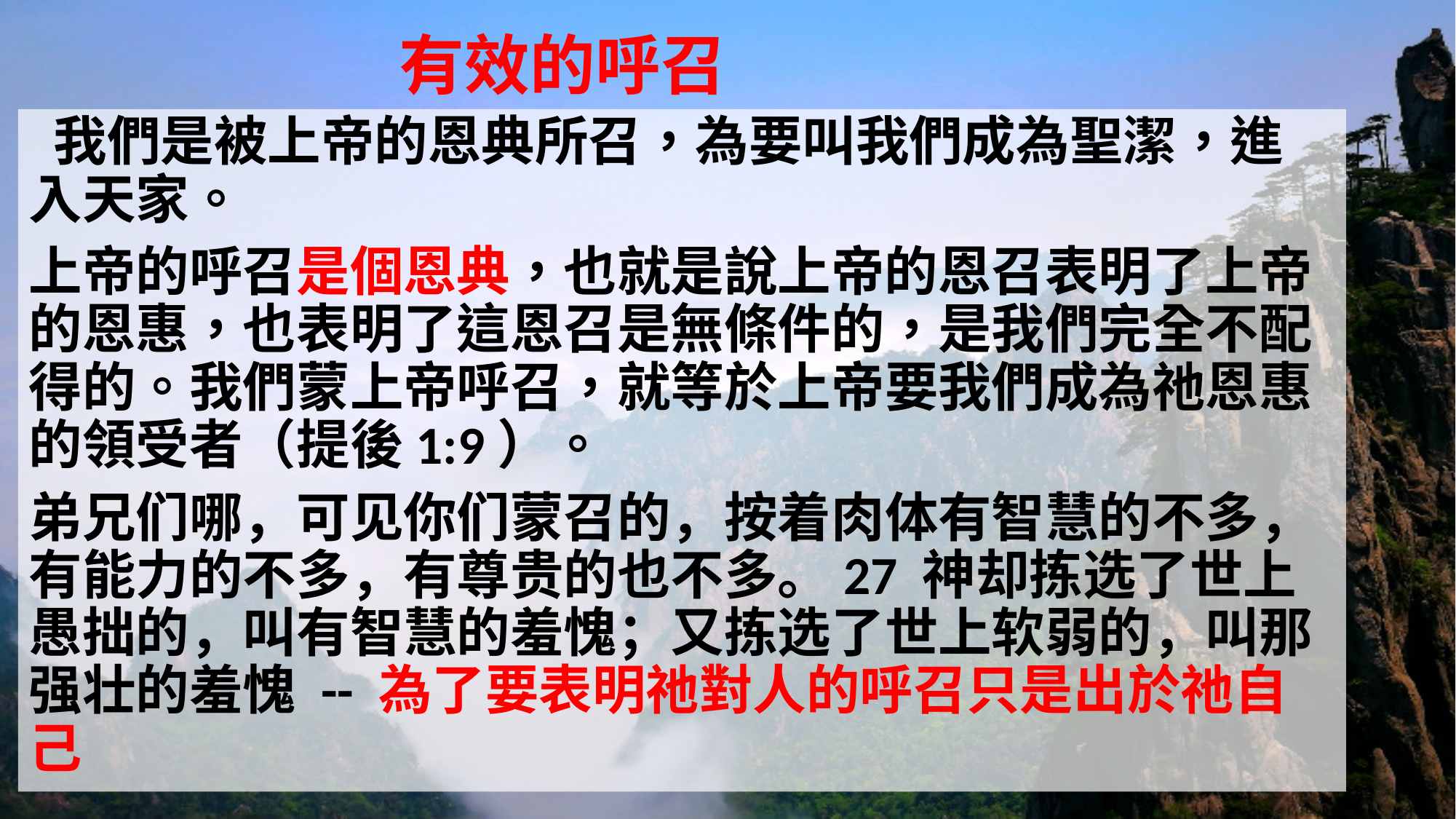

# 有效的呼召
 我們是被上帝的恩典所召，為要叫我們成為聖潔，進入天家。
上帝的呼召是個恩典，也就是說上帝的恩召表明了上帝的恩惠，也表明了這恩召是無條件的，是我們完全不配得的。我們蒙上帝呼召，就等於上帝要我們成為祂恩惠的領受者（提後1:9）。
弟兄们哪，可见你们蒙召的，按着肉体有智慧的不多，有能力的不多，有尊贵的也不多。27 神却拣选了世上愚拙的，叫有智慧的羞愧；又拣选了世上软弱的，叫那强壮的羞愧 -- 為了要表明祂對人的呼召只是出於祂自己